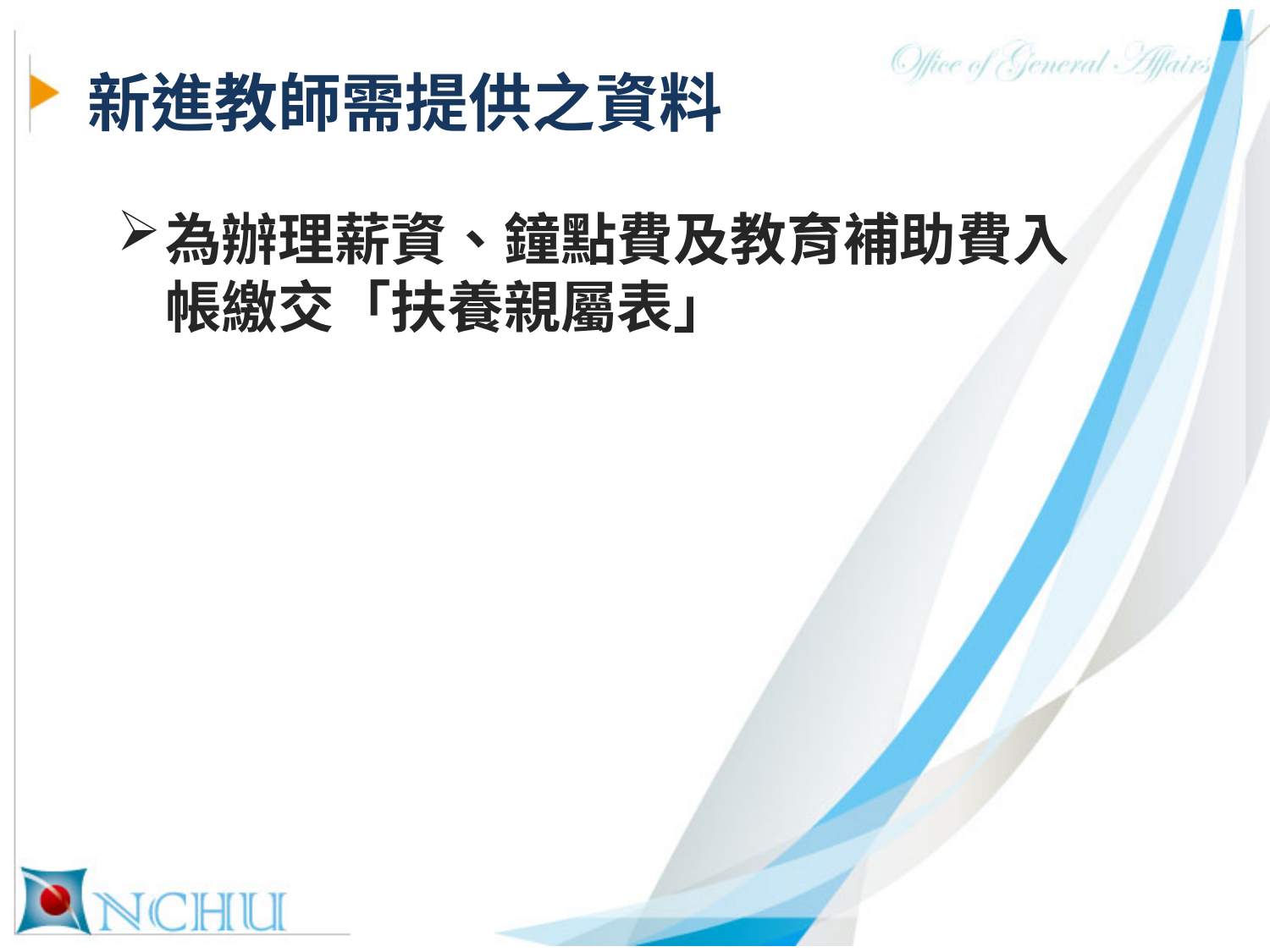

# 新進教師需提供之資料
為辦理薪資、鐘點費及教育補助費入帳繳交「扶養親屬表」